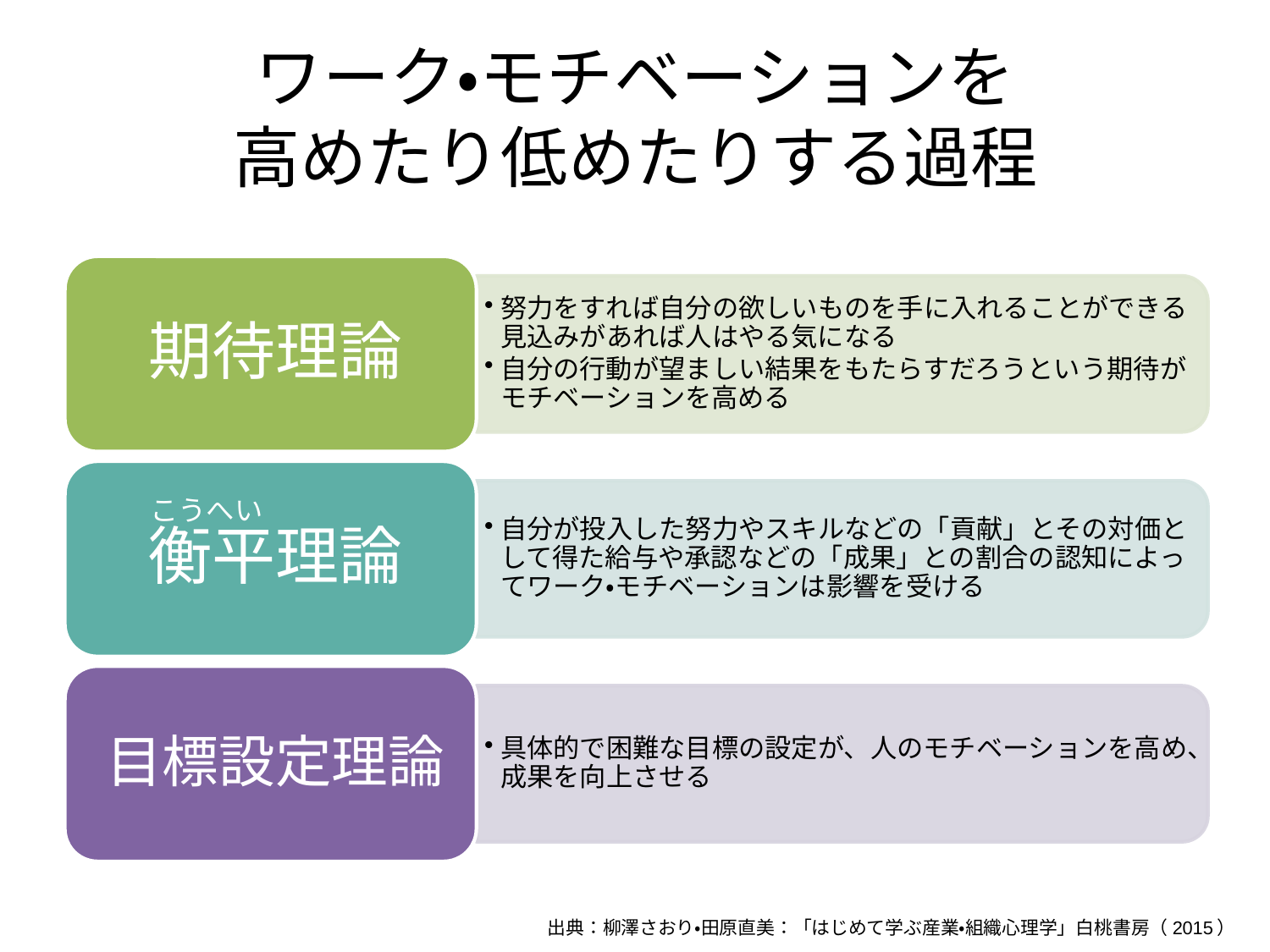

# ワーク・モチベーションを 高めたり低めたりする過程
努力をすれば自分の欲しいものを手に入れることができる見込みがあれば人はやる気になる
自分の行動が望ましい結果をもたらすだろうという期待がモチベーションを高める
期待理論
自分が投入した努力やスキルなどの「貢献」とその対価として得た給与や承認などの「成果」との割合の認知によってワーク・モチベーションは影響を受ける
衡平理論
具体的で困難な目標の設定が、人のモチベーションを高め、成果を向上させる
目標設定理論
こうへい
出典：柳澤さおり・田原直美：「はじめて学ぶ産業・組織心理学」白桃書房（2015）